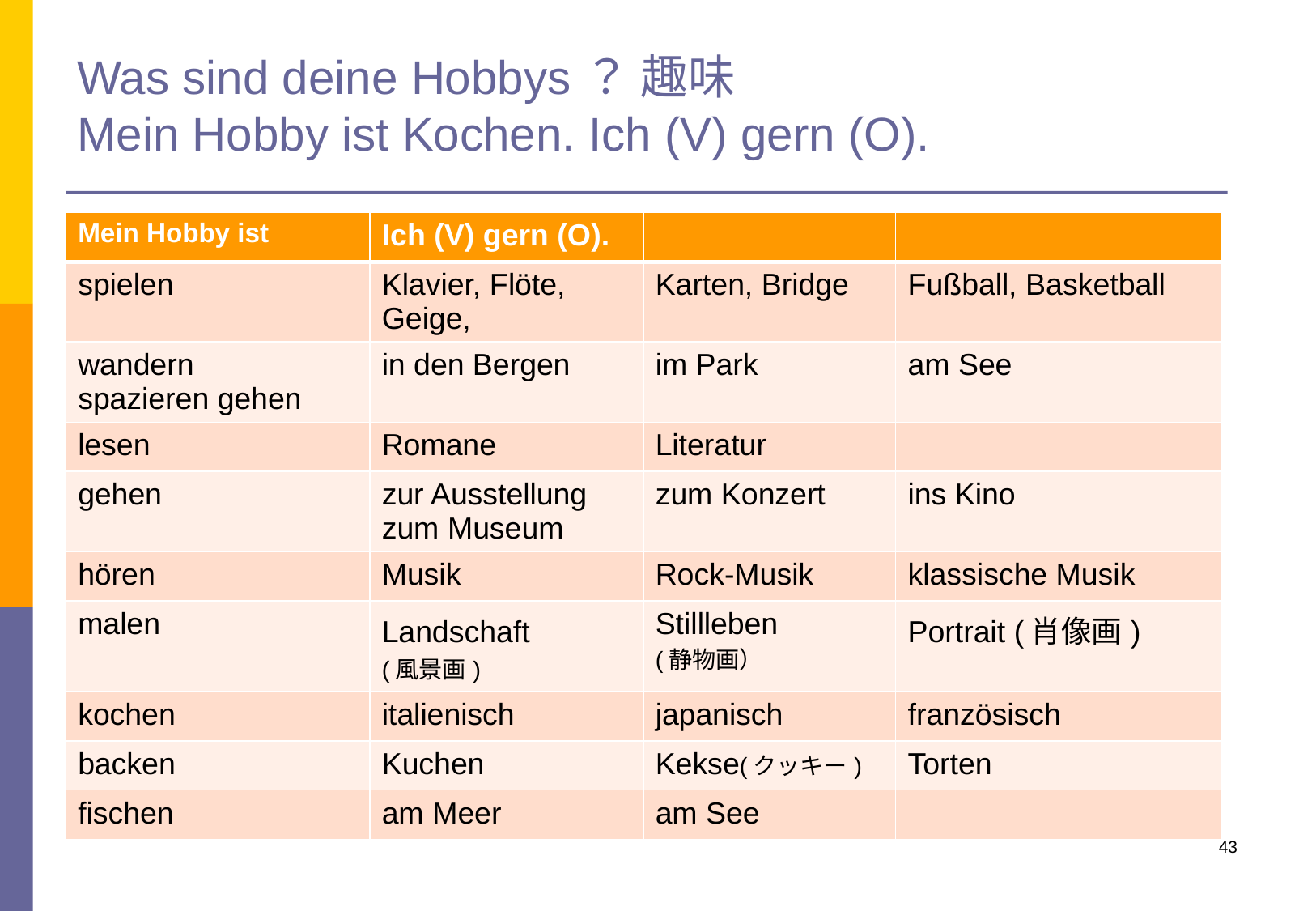

# Was sind deine Hobbys？ 趣味 Mein Hobby ist Kochen. Ich (V) gern (O).
| Mein Hobby ist | Ich (V) gern (O). |  |  |
| --- | --- | --- | --- |
| spielen | Klavier, Flöte, Geige, | Karten, Bridge | Fußball, Basketball |
| wandern spazieren gehen | in den Bergen | im Park | am See |
| lesen | Romane | Literatur |  |
| gehen | zur Ausstellung zum Museum | zum Konzert | ins Kino |
| hören | Musik | Rock-Musik | klassische Musik |
| malen | Landschaft　 (風景画) | Stillleben (静物画） | Portrait (肖像画) |
| kochen | italienisch | japanisch | französisch |
| backen | Kuchen | Kekse(クッキー) | Torten |
| fischen | am Meer | am See |  |
43